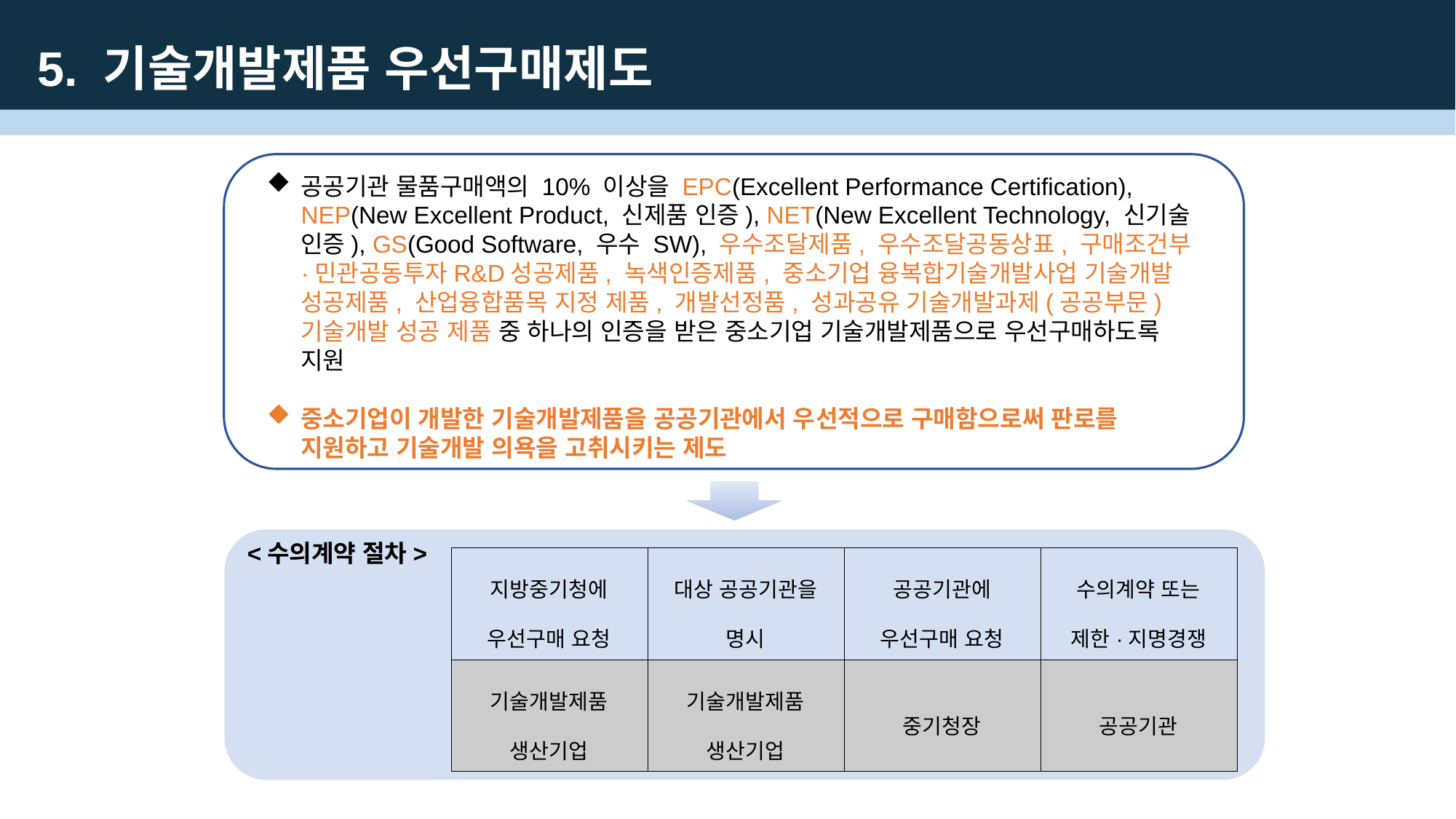

5. 기술개발제품 우선구매제도

공공기관 물품구매액의 10% 이상을 EPC(Excellent Performance Certification), NEP(New Excellent Product, 신제품 인증), NET(New Excellent Technology, 신기술 인증), GS(Good Software, 우수 SW), 우수조달제품, 우수조달공동상표, 구매조건부·민관공동투자R&D성공제품, 녹색인증제품, 중소기업 융복합기술개발사업 기술개발 성공제품, 산업융합품목 지정 제품, 개발선정품, 성과공유 기술개발과제(공공부문) 기술개발 성공 제품 중 하나의 인증을 받은 중소기업 기술개발제품으로 우선구매하도록 지원

중소기업이 개발한 기술개발제품을 공공기관에서 우선적으로 구매함으로써 판로를 지원하고 기술개발 의욕을 고취시키는 제도

<수의계약 절차>

| 지방중기청에 우선구매 요청 | 대상 공공기관을 명시 | 공공기관에 우선구매 요청 | 수의계약 또는 제한·지명경쟁 |
| --- | --- | --- | --- |
| 기술개발제품 생산기업 | 기술개발제품 생산기업 | 중기청장 | 공공기관 |